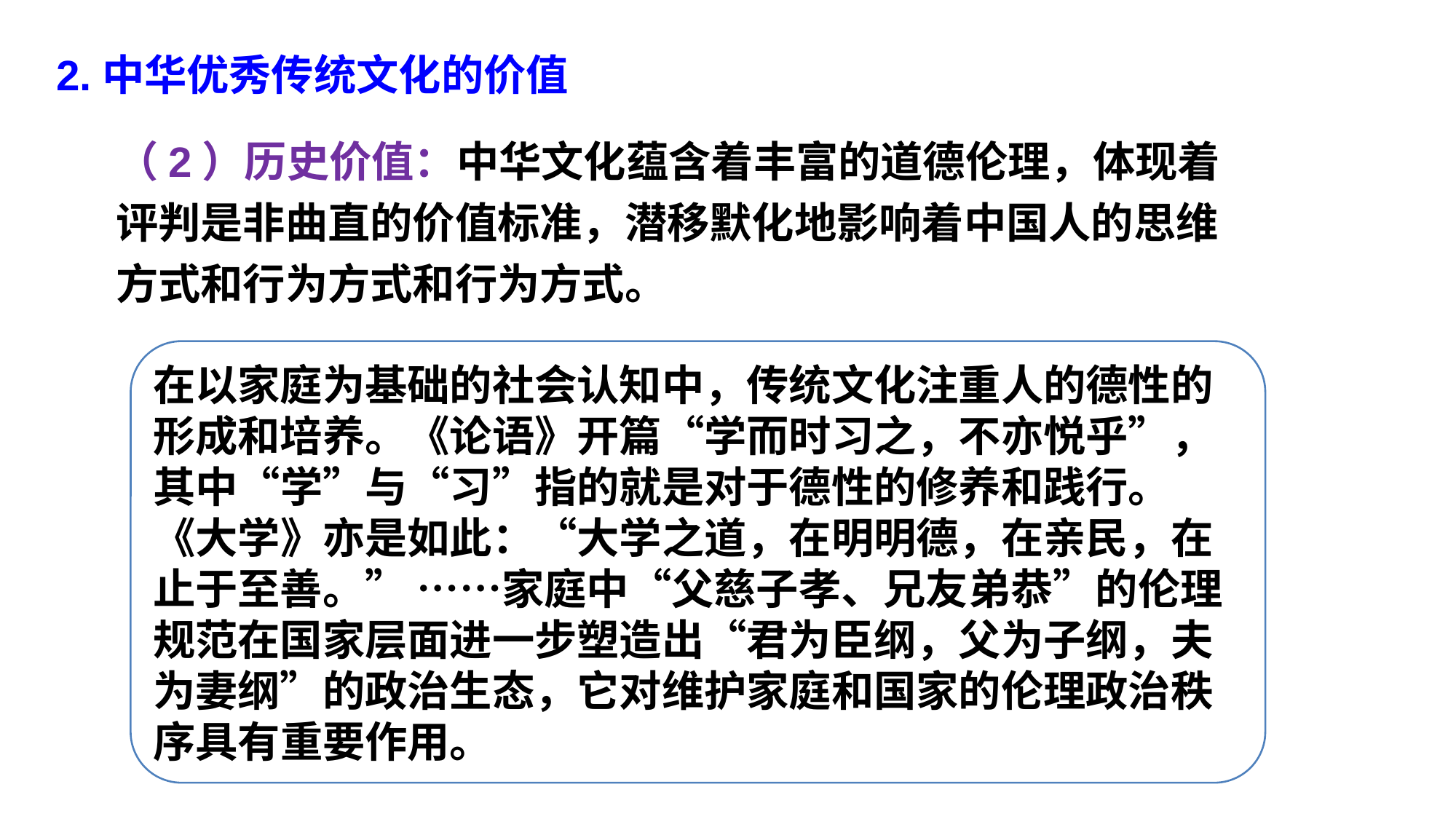

2.中华优秀传统文化的价值
（2）历史价值：中华文化蕴含着丰富的道德伦理，体现着评判是非曲直的价值标准，潜移默化地影响着中国人的思维方式和行为方式和行为方式。
在以家庭为基础的社会认知中，传统文化注重人的德性的形成和培养。《论语》开篇“学而时习之，不亦悦乎”，其中“学”与“习”指的就是对于德性的修养和践行。《大学》亦是如此：“大学之道，在明明德，在亲民，在止于至善。” ……家庭中“父慈子孝、兄友弟恭”的伦理规范在国家层面进一步塑造出“君为臣纲，父为子纲，夫为妻纲”的政治生态，它对维护家庭和国家的伦理政治秩序具有重要作用。